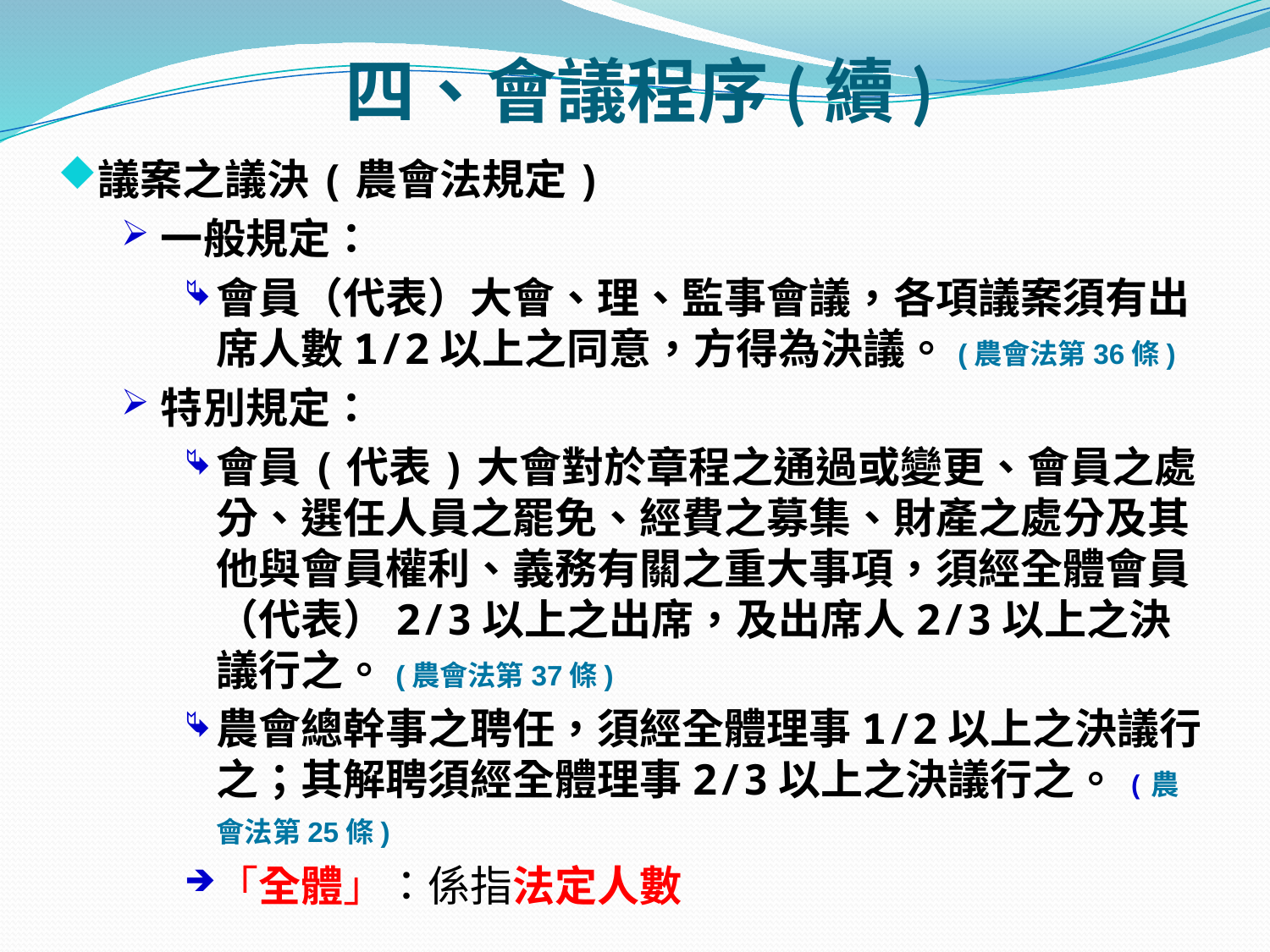

# 四、會議程序(續)
議案之議決(農會法規定)
一般規定：
會員（代表）大會、理、監事會議，各項議案須有出席人數1/2以上之同意，方得為決議。(農會法第36條)
特別規定：
會員(代表)大會對於章程之通過或變更、會員之處分、選任人員之罷免、經費之募集、財產之處分及其他與會員權利、義務有關之重大事項，須經全體會員（代表）2/3以上之出席，及出席人2/3以上之決議行之。(農會法第37條)
農會總幹事之聘任，須經全體理事1/2以上之決議行之；其解聘須經全體理事2/3以上之決議行之。(農會法第25條)
「全體」：係指法定人數